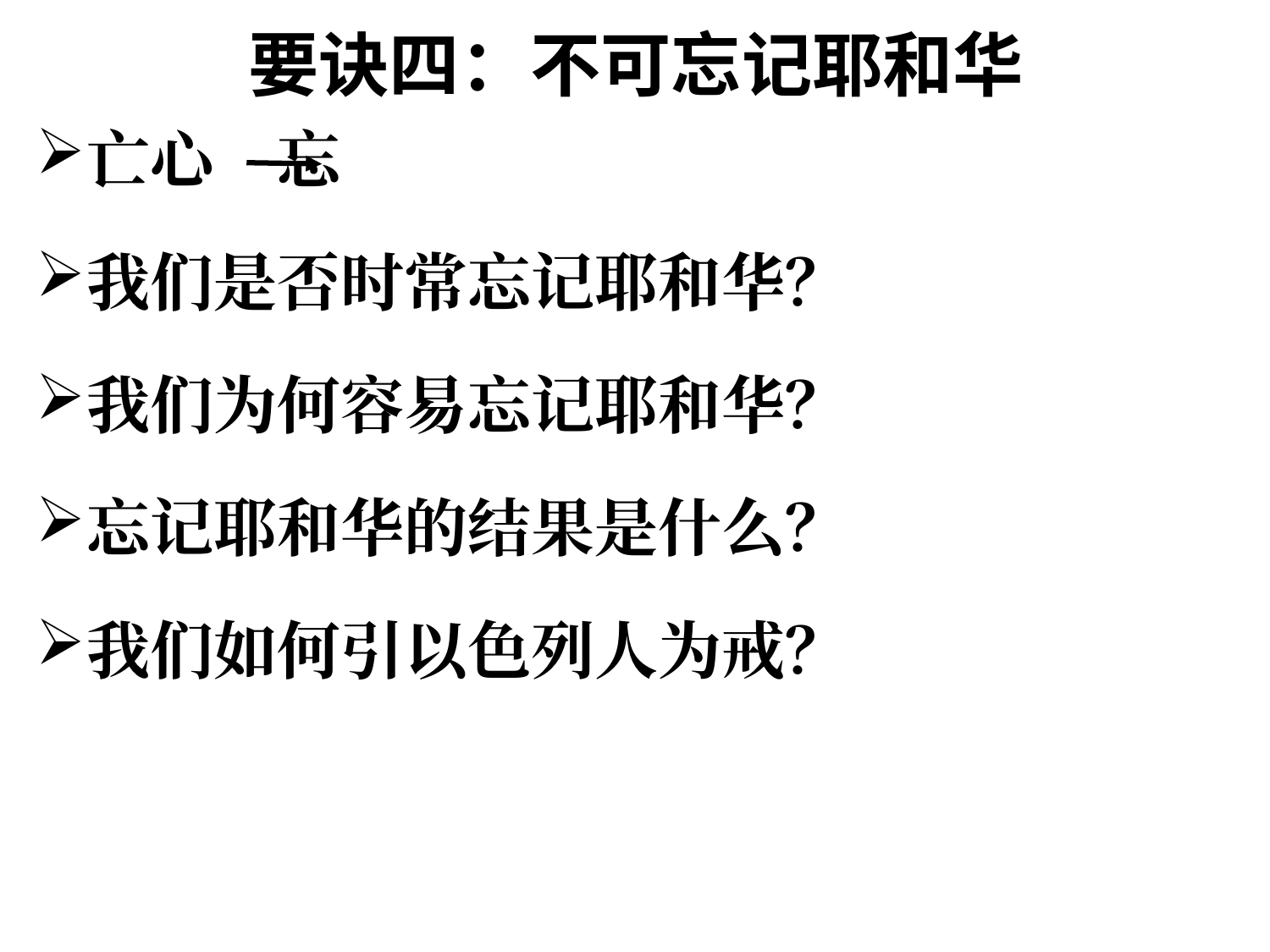

# 要诀四：不可忘记耶和华
亡心    忘

我们是否时常忘记耶和华？

我们为何容易忘记耶和华？

忘记耶和华的结果是什么？

我们如何引以色列人为戒？